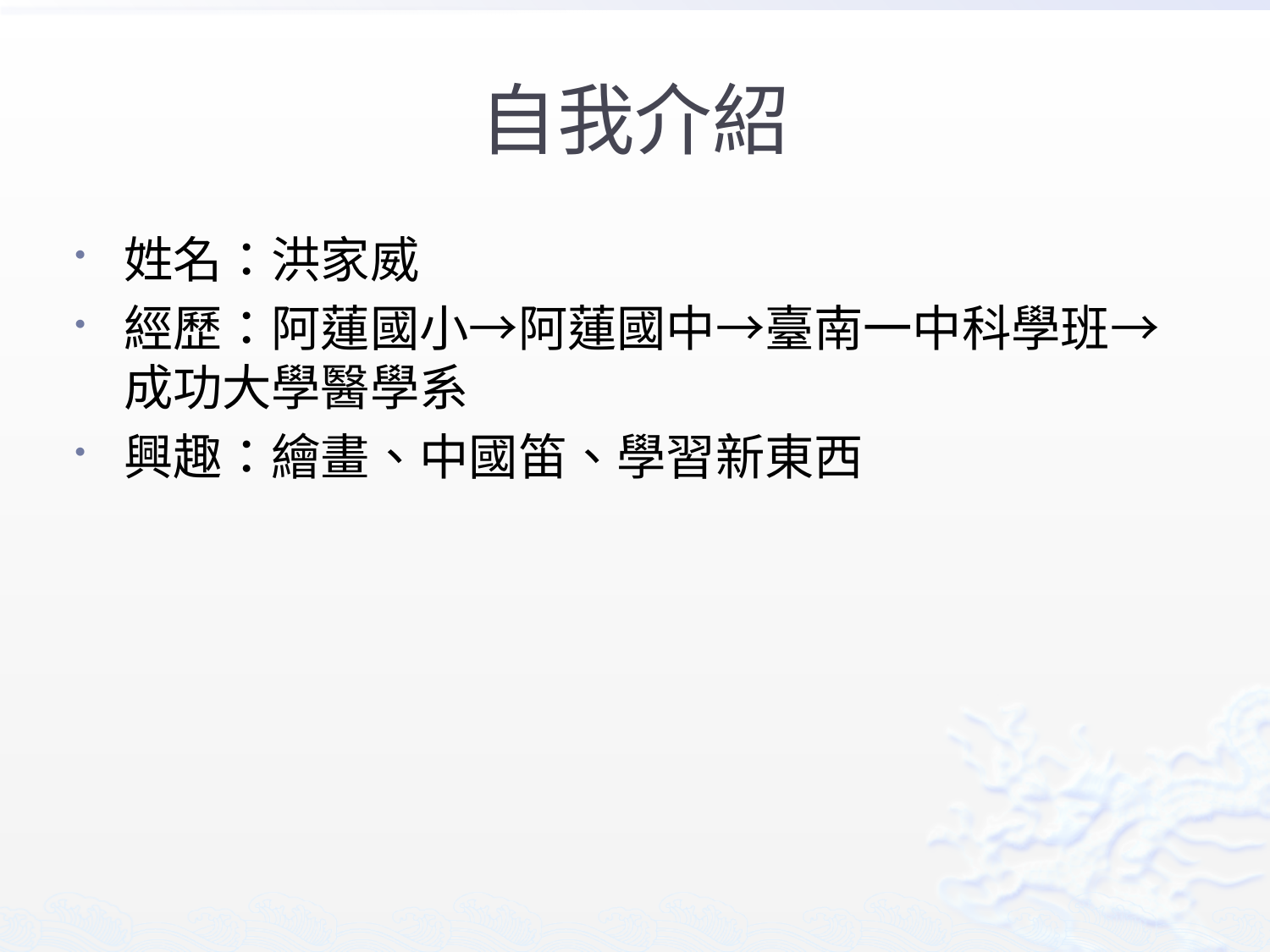

# 自我介紹
姓名：洪家威
經歷：阿蓮國小→阿蓮國中→臺南一中科學班→成功大學醫學系
興趣：繪畫、中國笛、學習新東西